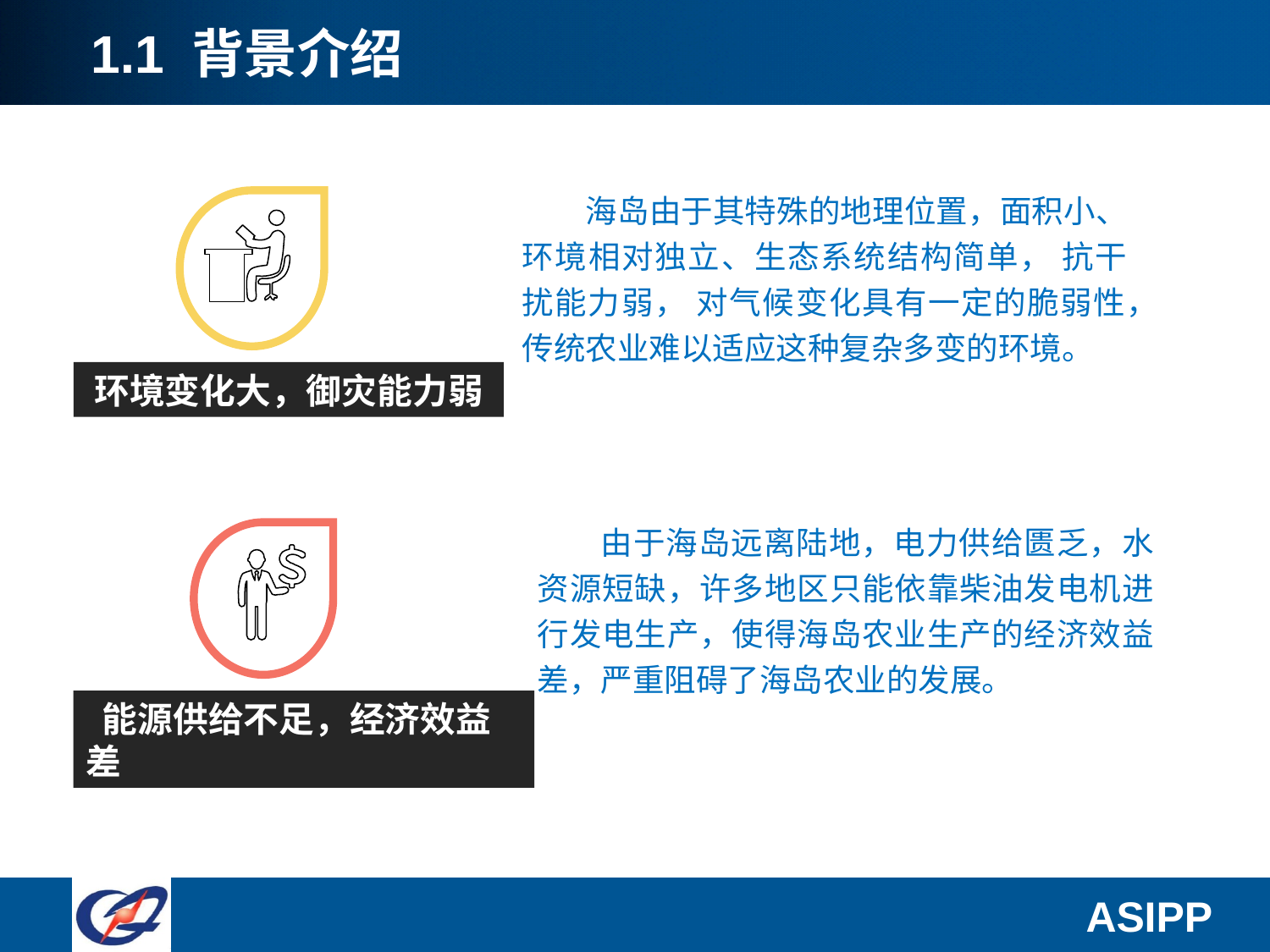

# 1.1 背景介绍
海岛由于其特殊的地理位置，面积小、环境相对独立、生态系统结构简单， 抗干扰能力弱， 对气候变化具有一定的脆弱性，传统农业难以适应这种复杂多变的环境。

环境变化大，御灾能力弱
由于海岛远离陆地，电力供给匮乏，水资源短缺，许多地区只能依靠柴油发电机进行发电生产，使得海岛农业生产的经济效益差，严重阻碍了海岛农业的发展。

 能源供给不足，经济效益差